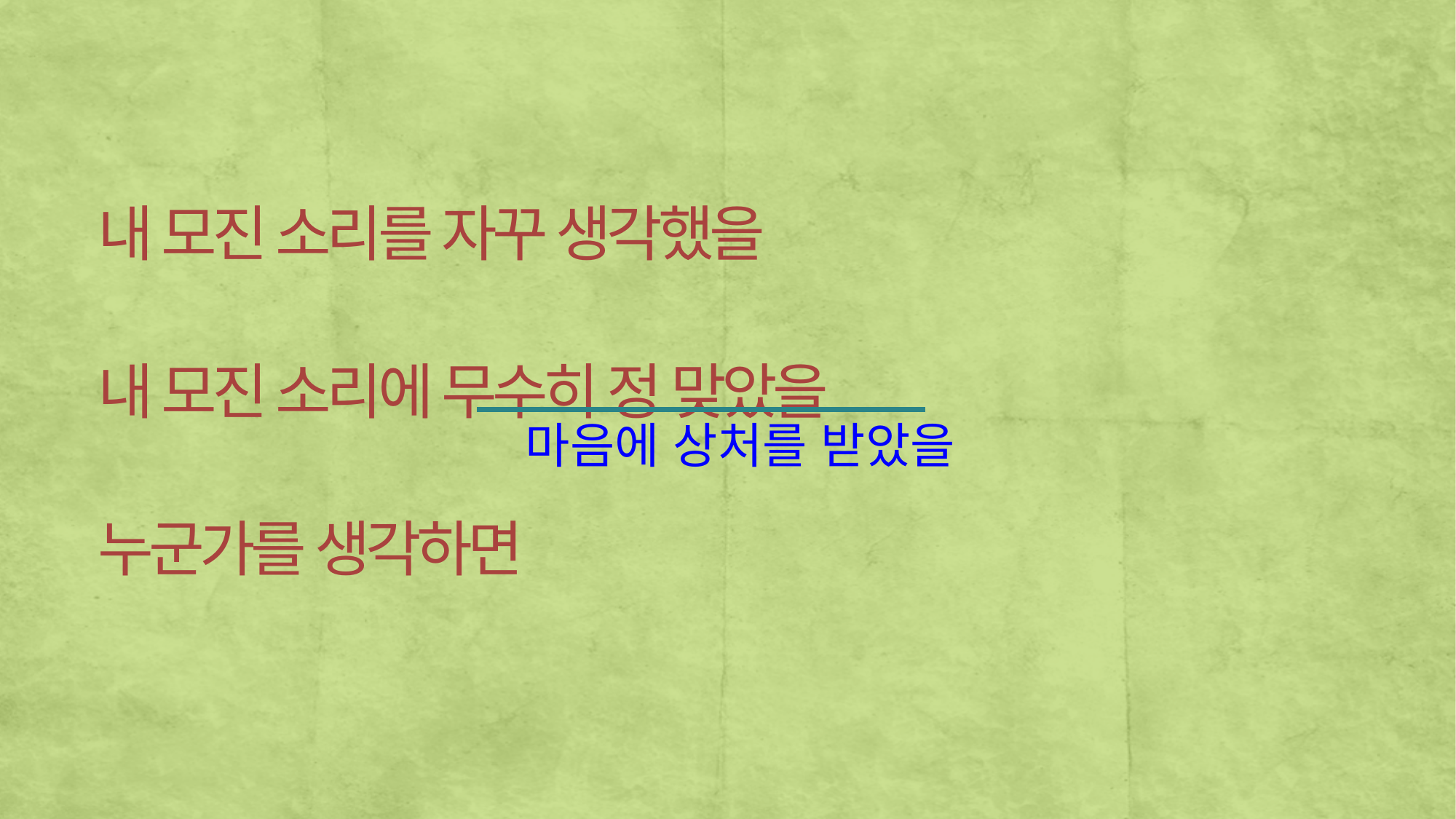

내 모진 소리를 자꾸 생각했을
내 모진 소리에 무수히 정 맞았을
누군가를 생각하면
마음에 상처를 받았을